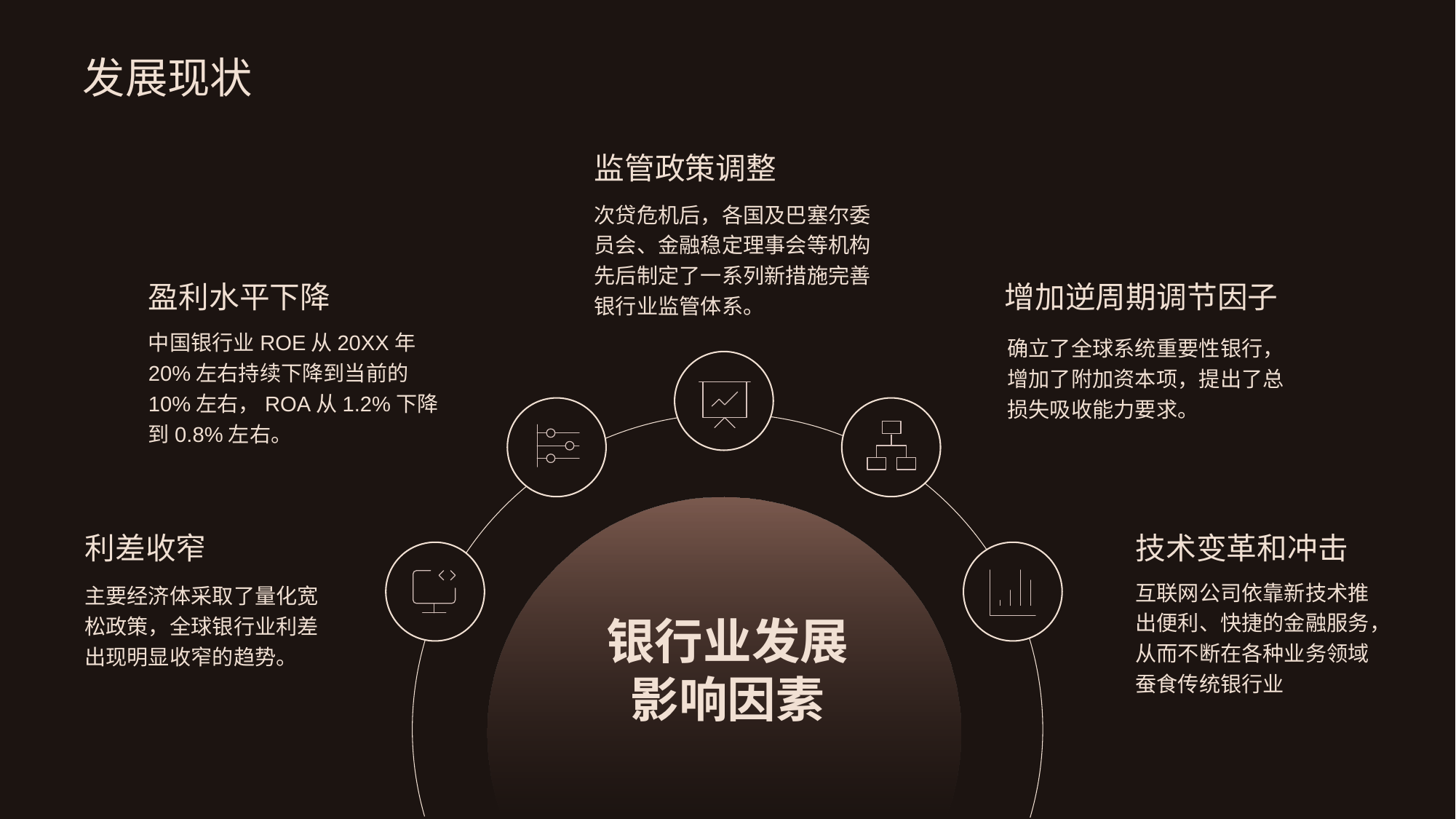

# 发展现状
监管政策调整
次贷危机后，各国及巴塞尔委员会、金融稳定理事会等机构先后制定了一系列新措施完善银行业监管体系。
盈利水平下降
增加逆周期调节因子
中国银行业ROE从20XX年20%左右持续下降到当前的10%左右，ROA从1.2%下降到0.8%左右。
确立了全球系统重要性银行，增加了附加资本项，提出了总损失吸收能力要求。

利差收窄
技术变革和冲击

互联网公司依靠新技术推出便利、快捷的金融服务，从而不断在各种业务领域蚕食传统银行业
主要经济体采取了量化宽松政策，全球银行业利差出现明显收窄的趋势。
银行业发展影响因素